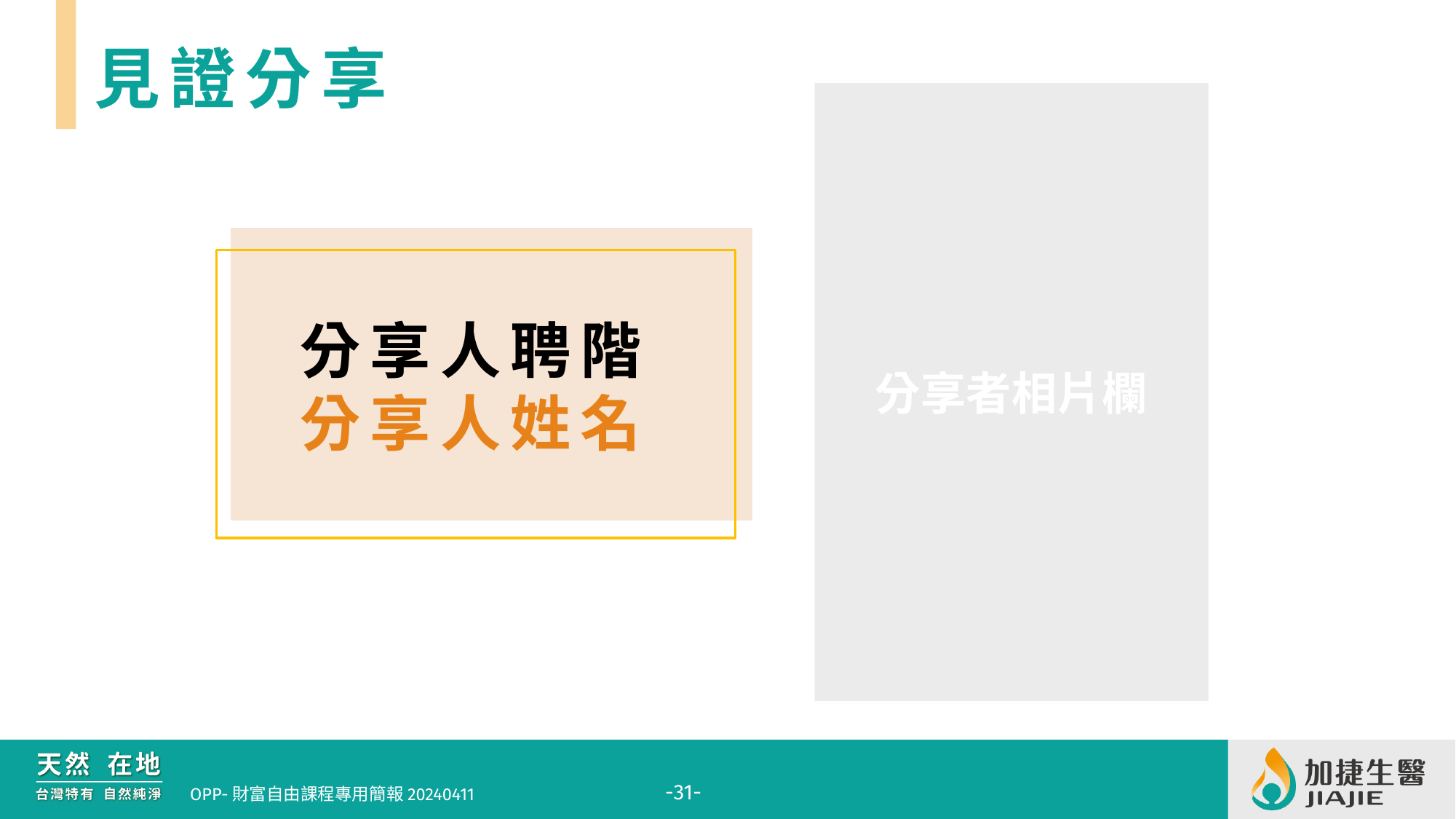

# 見證分享

分享者相片欄

分享人聘階
分享人姓名
OPP-財富自由課程專用簡報20240411
-31-